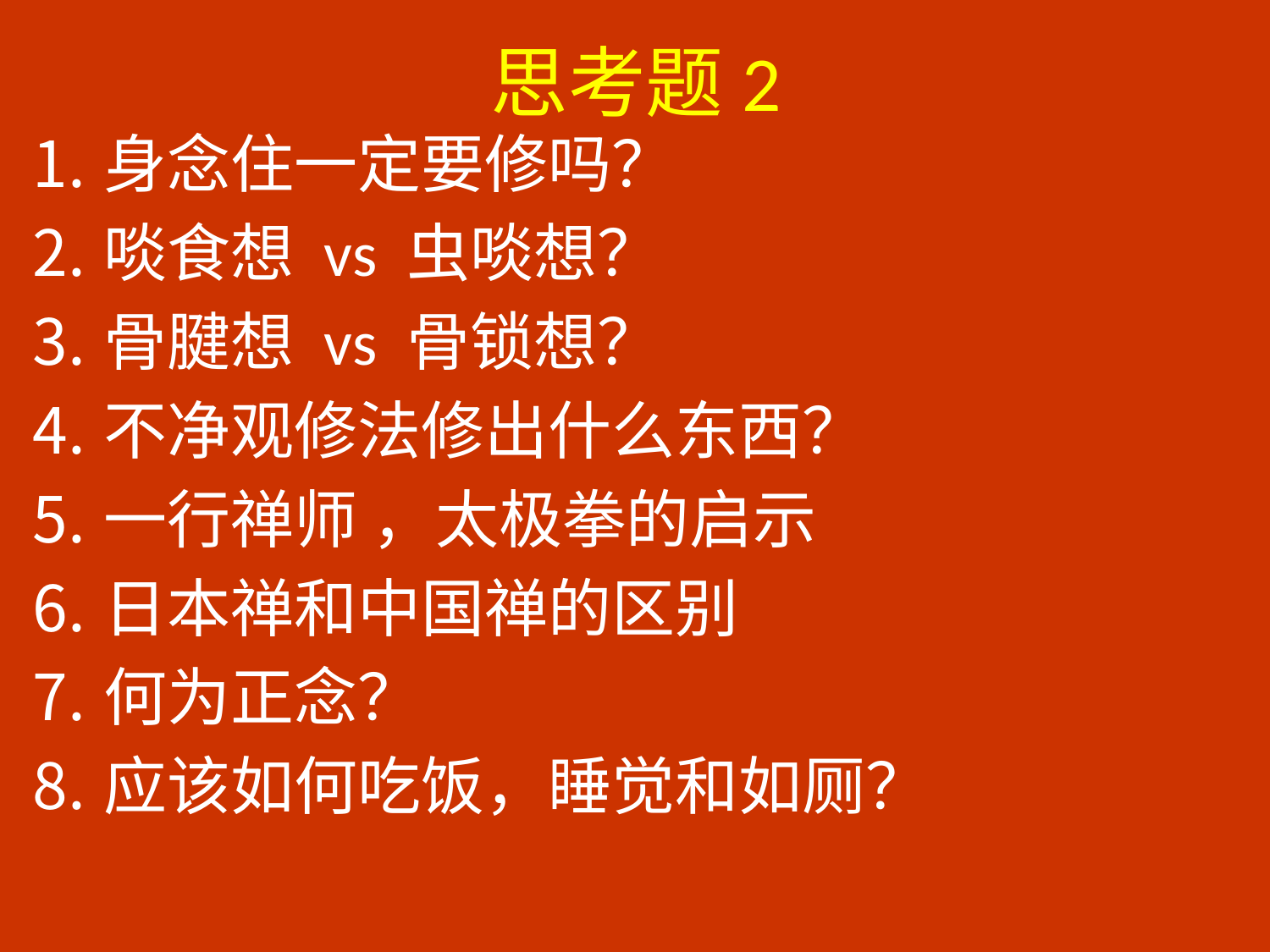

# 思考题2
身念住一定要修吗？
啖食想 vs 虫啖想？
骨腱想 vs 骨锁想？
不净观修法修出什么东西？
一行禅师 ，太极拳的启示
日本禅和中国禅的区别
何为正念？
应该如何吃饭，睡觉和如厕？